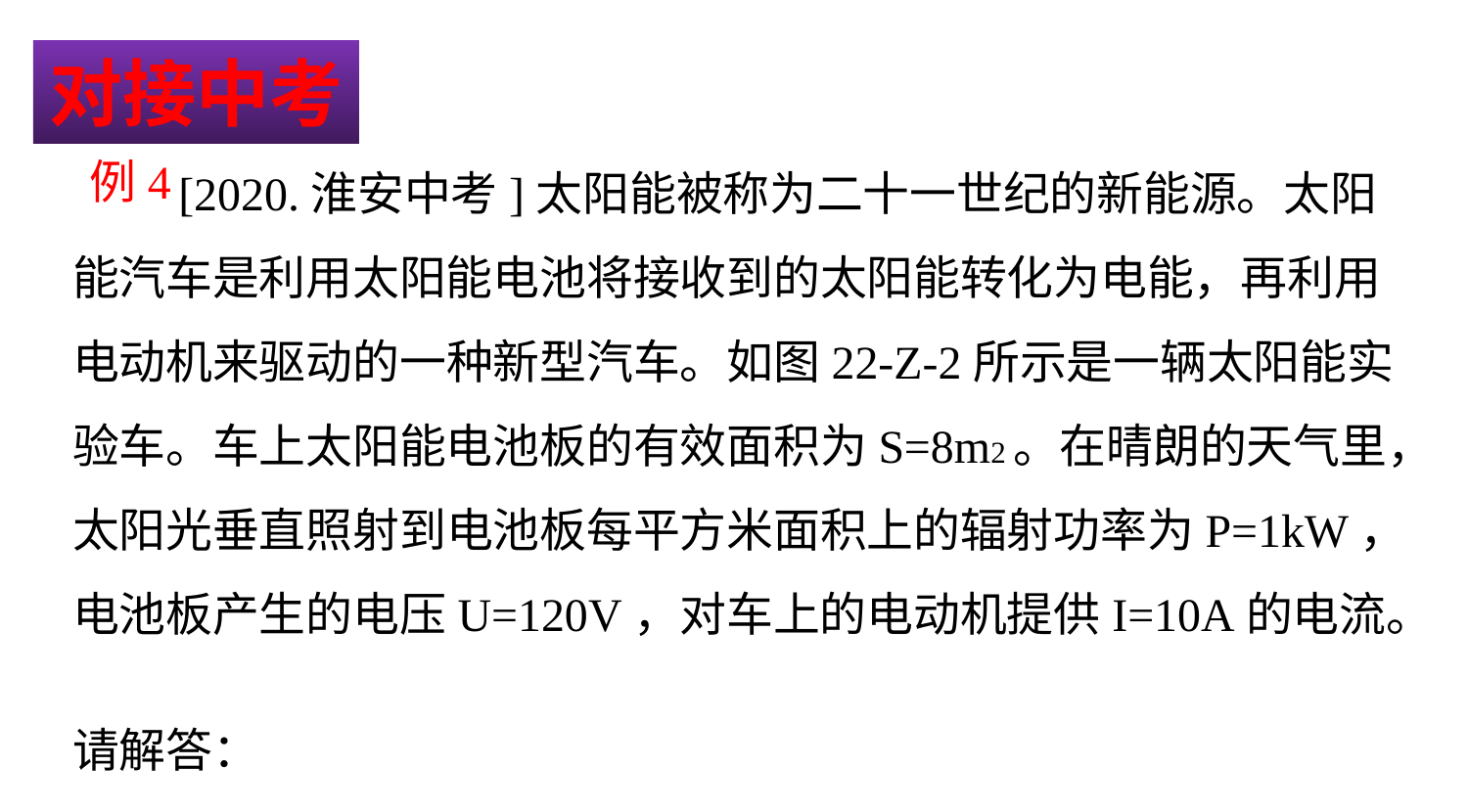

对接中考
         [2020.淮安中考]太阳能被称为二十一世纪的新能源。太阳能汽车是利用太阳能电池将接收到的太阳能转化为电能，再利用电动机来驱动的一种新型汽车。如图22-Z-2所示是一辆太阳能实验车。车上太阳能电池板的有效面积为S=8m2。在晴朗的天气里，太阳光垂直照射到电池板每平方米面积上的辐射功率为P=1kW，电池板产生的电压U=120V，对车上的电动机提供I=10A的电流。

请解答：
例4